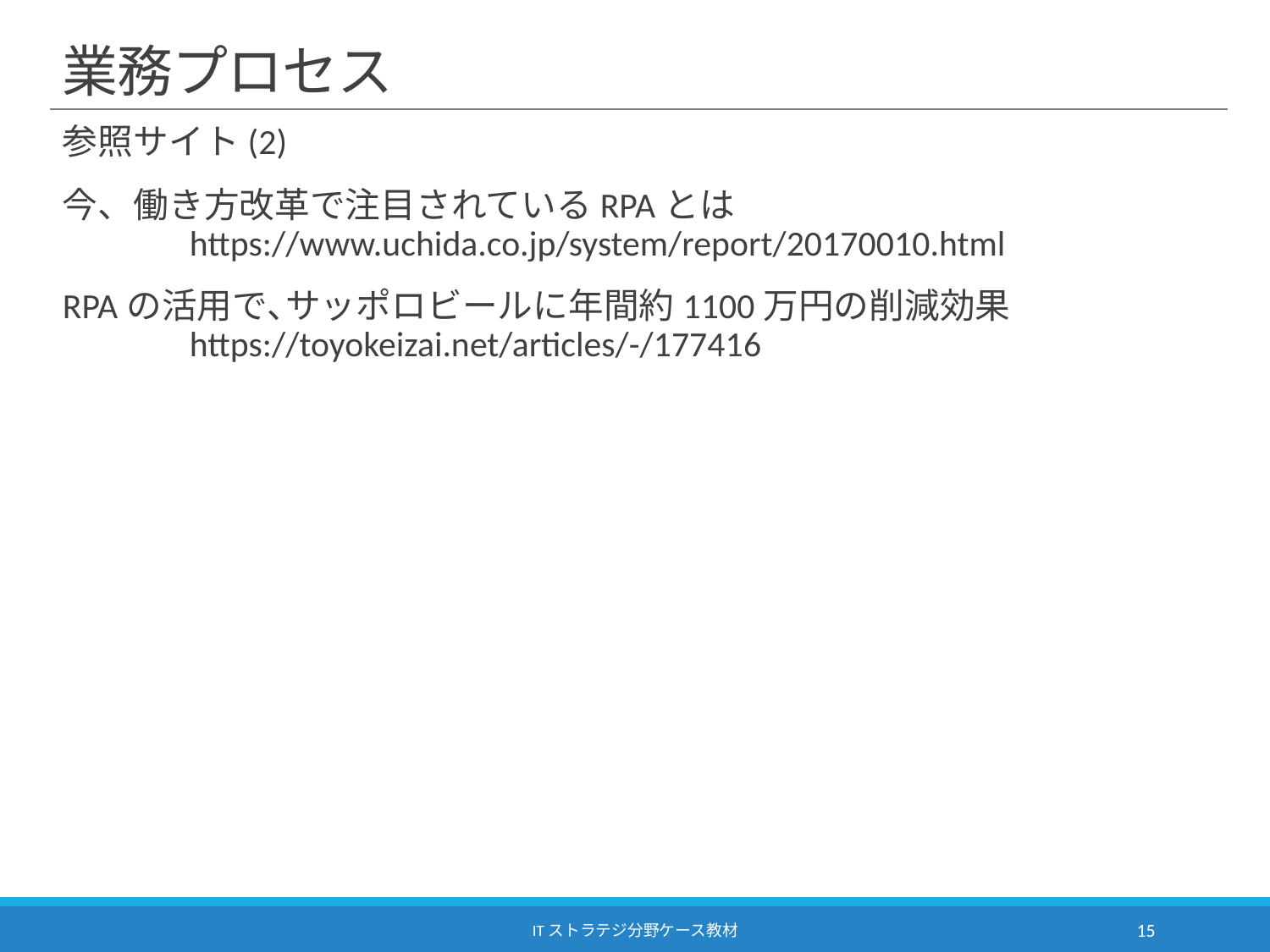

# 業務プロセス
参照サイト(2)
今、働き方改革で注目されているRPAとは
	https://www.uchida.co.jp/system/report/20170010.html
RPAの活用で､サッポロビールに年間約1100万円の削減効果
	https://toyokeizai.net/articles/-/177416

ITストラテジ分野ケース教材
15